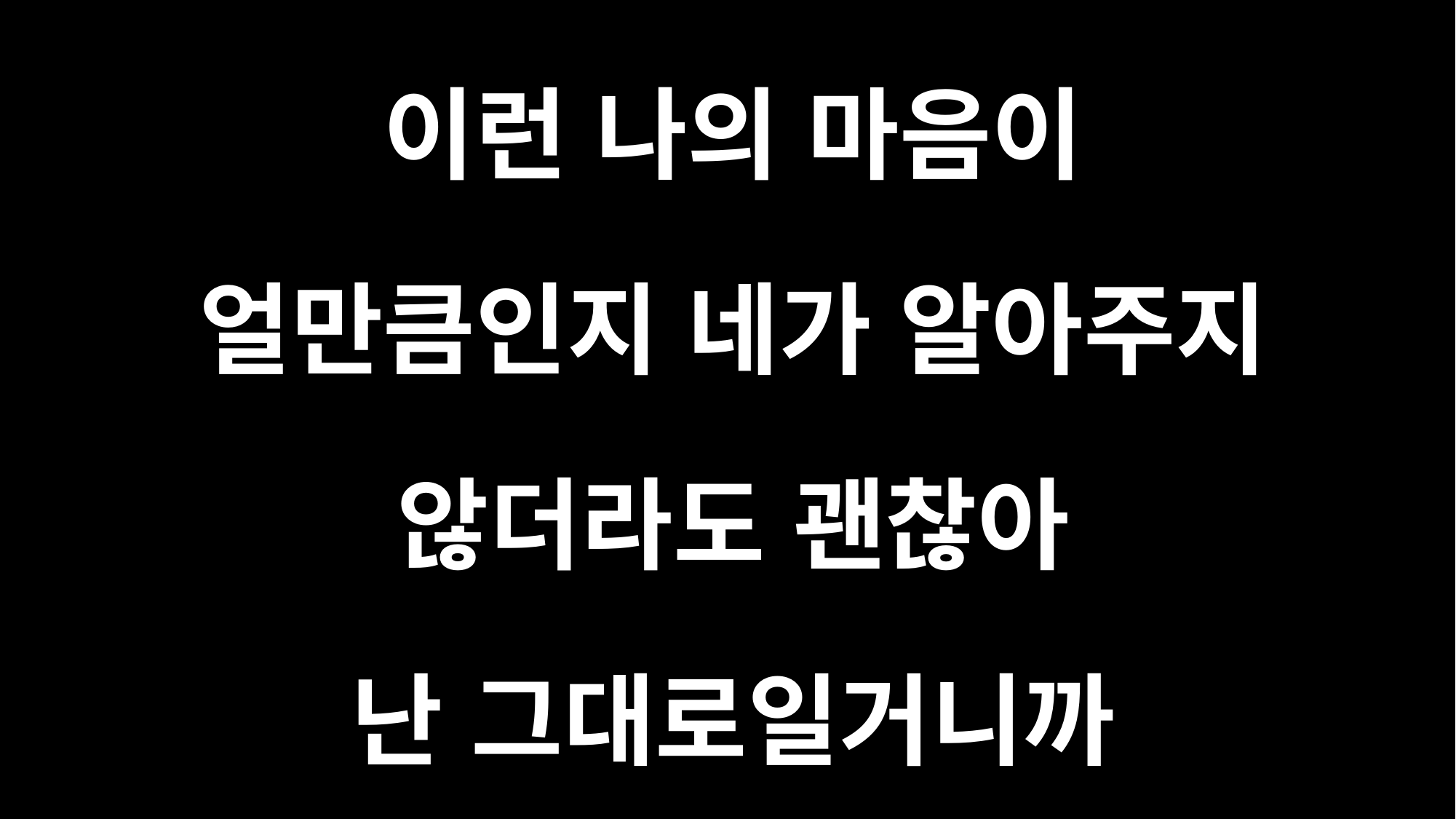

이런 나의 마음이
얼만큼인지 네가 알아주지
않더라도 괜찮아
난 그대로일거니까